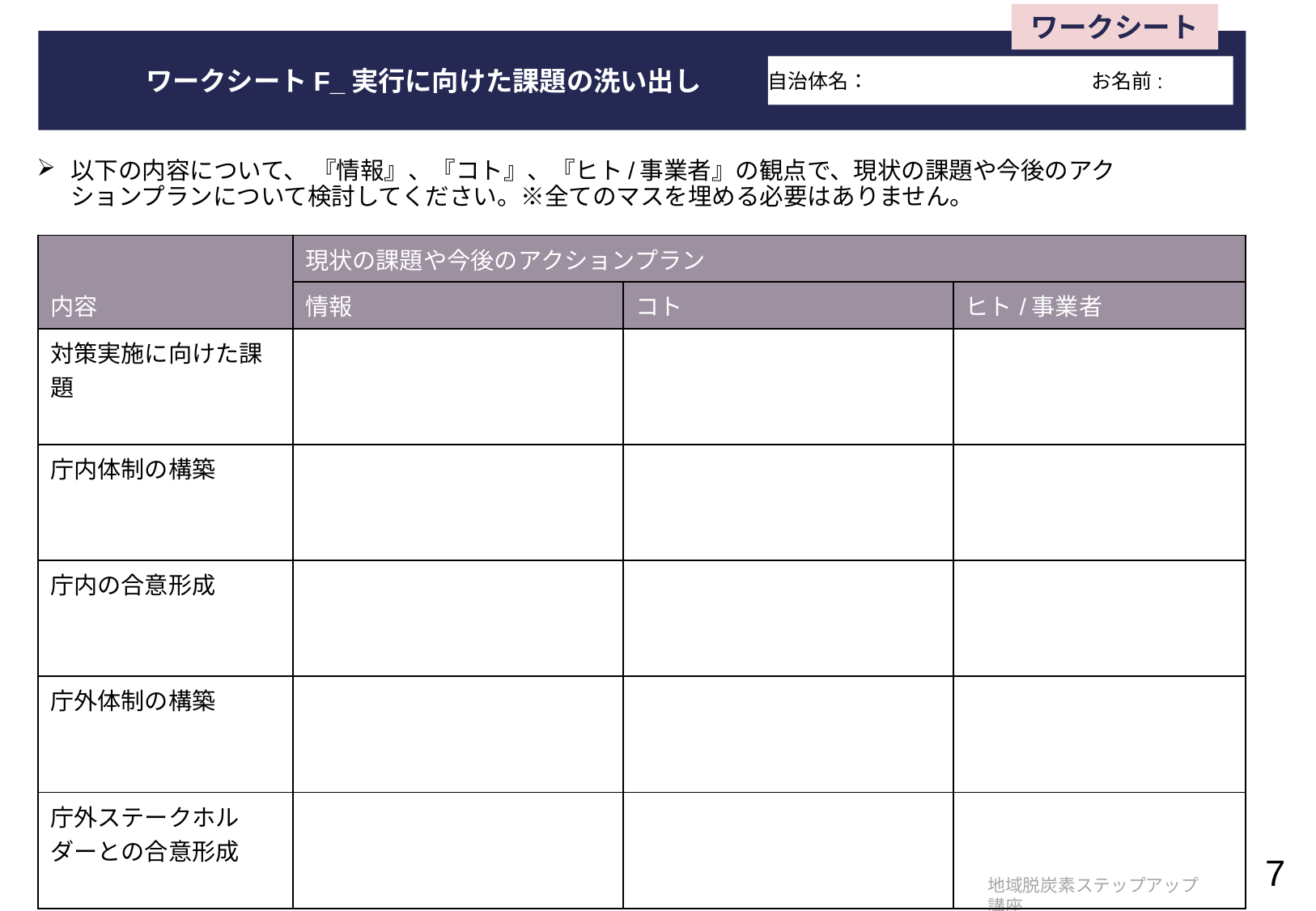

ワークシート
　　　　ワークシートF_実行に向けた課題の洗い出し
自治体名：　　　　　　　　　　　お名前:
以下の内容について、 『情報』、『コト』、『ヒト/事業者』の観点で、現状の課題や今後のアクションプランについて検討してください。※全てのマスを埋める必要はありません。
| 内容 | 現状の課題や今後のアクションプラン |  |  |
| --- | --- | --- | --- |
| 内容 | 情報 | コト | ヒト/事業者 |
| 対策実施に向けた課題 |  |  |  |
| 庁内体制の構築 |  |  |  |
| 庁内の合意形成 |  |  |  |
| 庁外体制の構築 |  |  |  |
| 庁外ステークホルダーとの合意形成 |  |  |  |